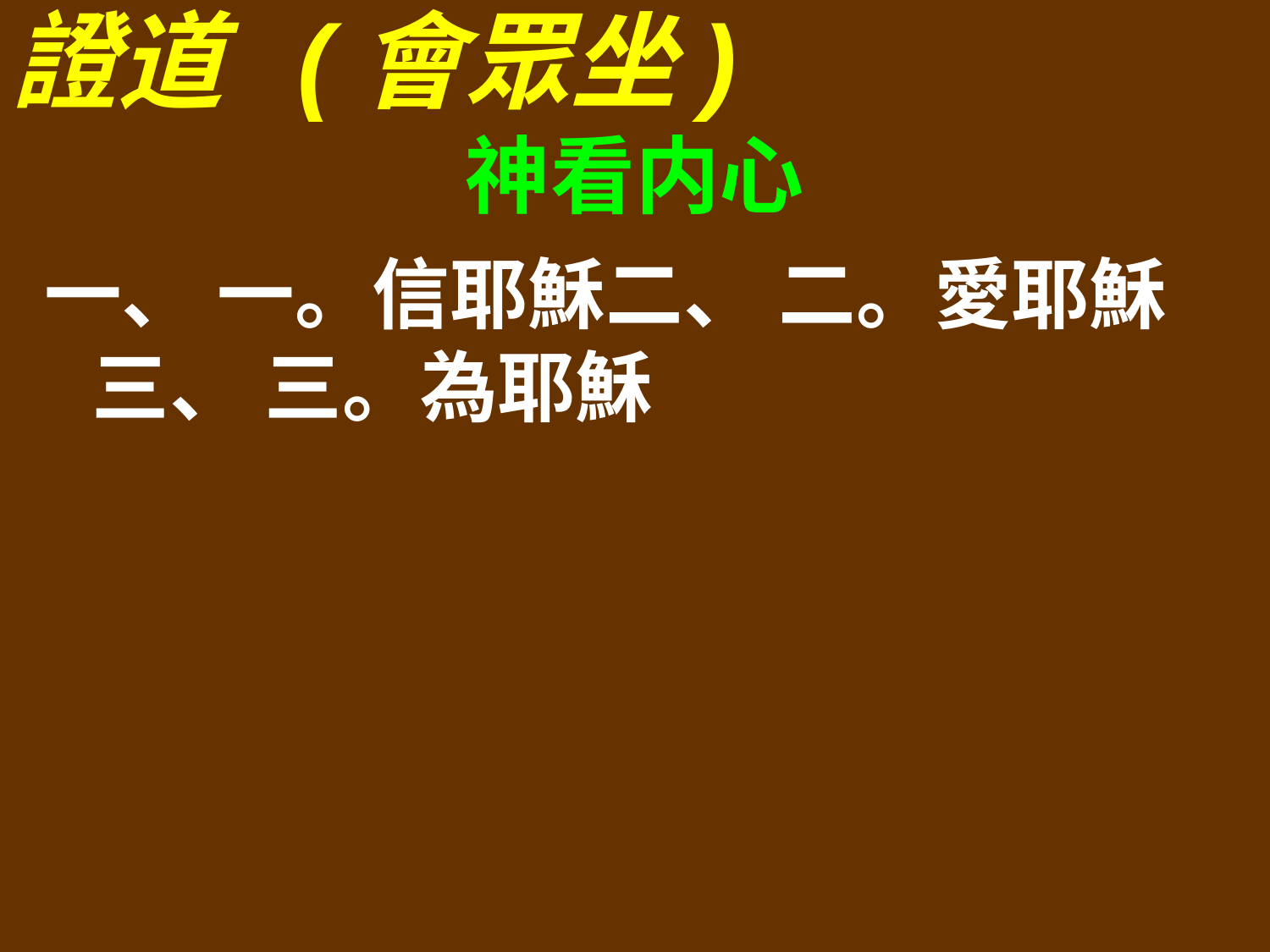

證道  (會眾坐)
神看内心
一、 一。信耶穌二、 二。愛耶穌三、 三。為耶穌